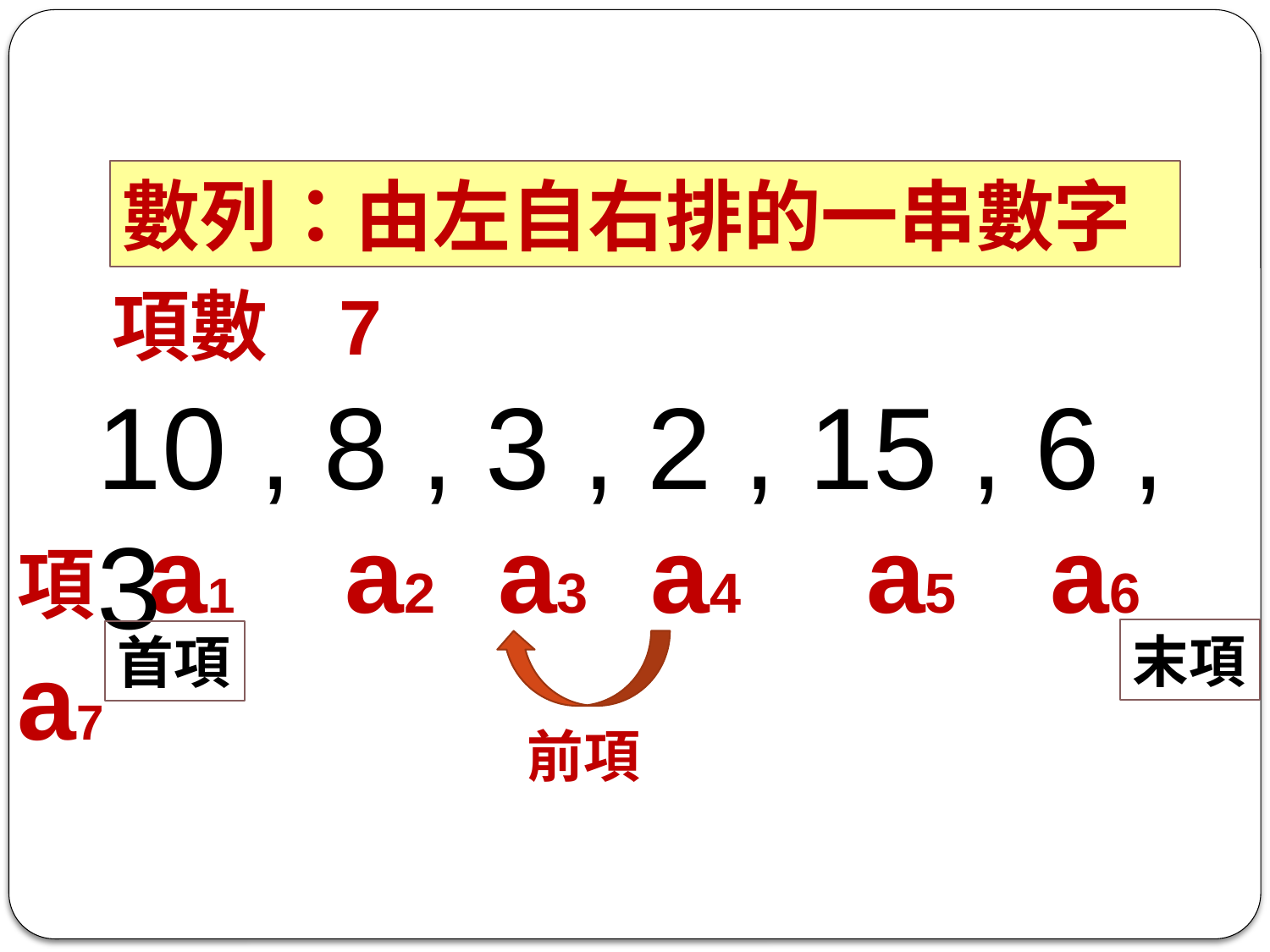

數列：由左自右排的一串數字
項數   7
10 , 8 , 3 , 2 , 15 , 6 , 3
項  a1        a2    a3    a4        a5      a6         a7
末項
首項

前項